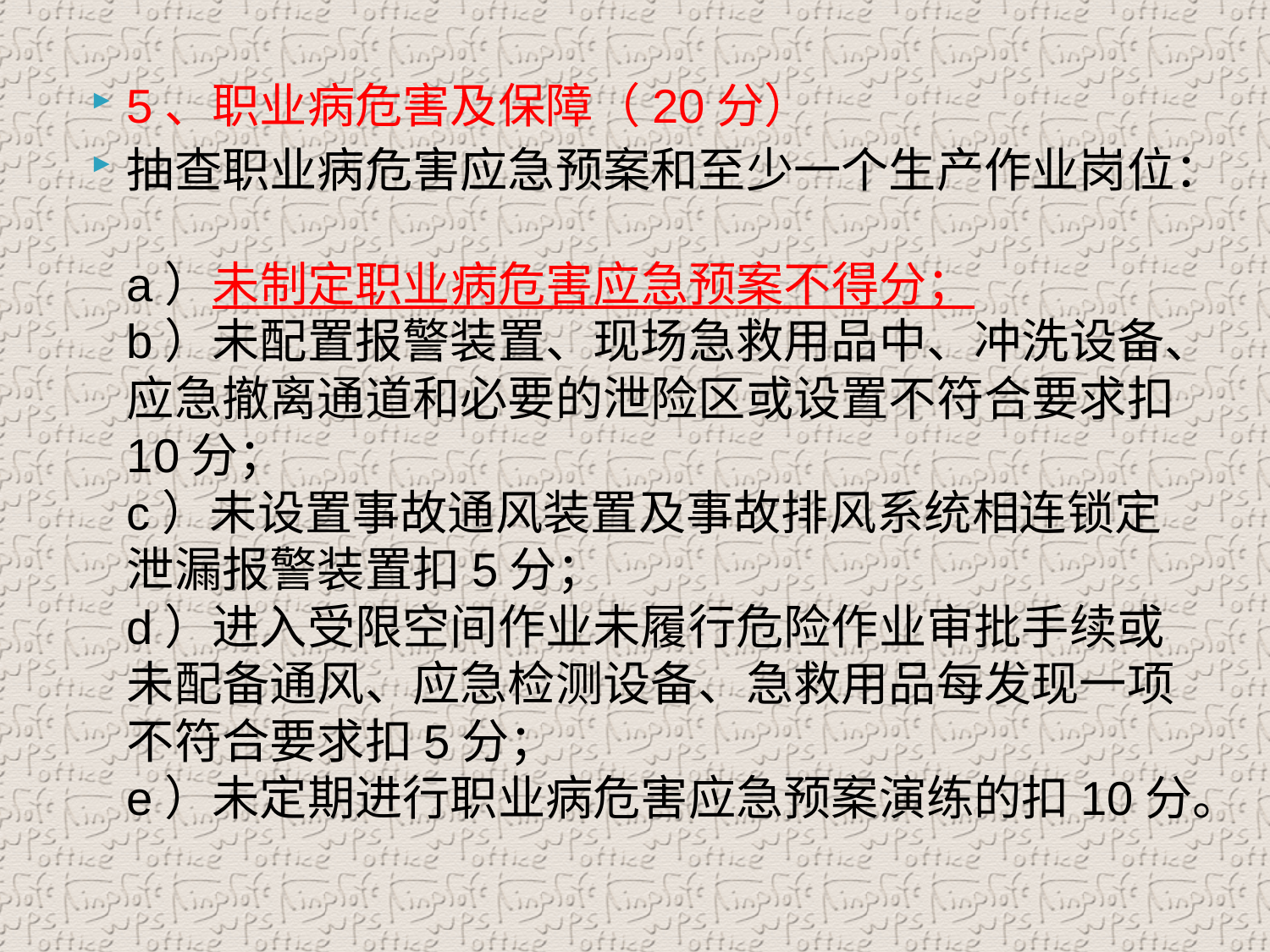

5、职业病危害及保障（20分）
抽查职业病危害应急预案和至少一个生产作业岗位：
a）未制定职业病危害应急预案不得分；
b）未配置报警装置、现场急救用品中、冲洗设备、应急撤离通道和必要的泄险区或设置不符合要求扣10分；
c）未设置事故通风装置及事故排风系统相连锁定泄漏报警装置扣5分；
d）进入受限空间作业未履行危险作业审批手续或未配备通风、应急检测设备、急救用品每发现一项不符合要求扣5分；
e）未定期进行职业病危害应急预案演练的扣10分。